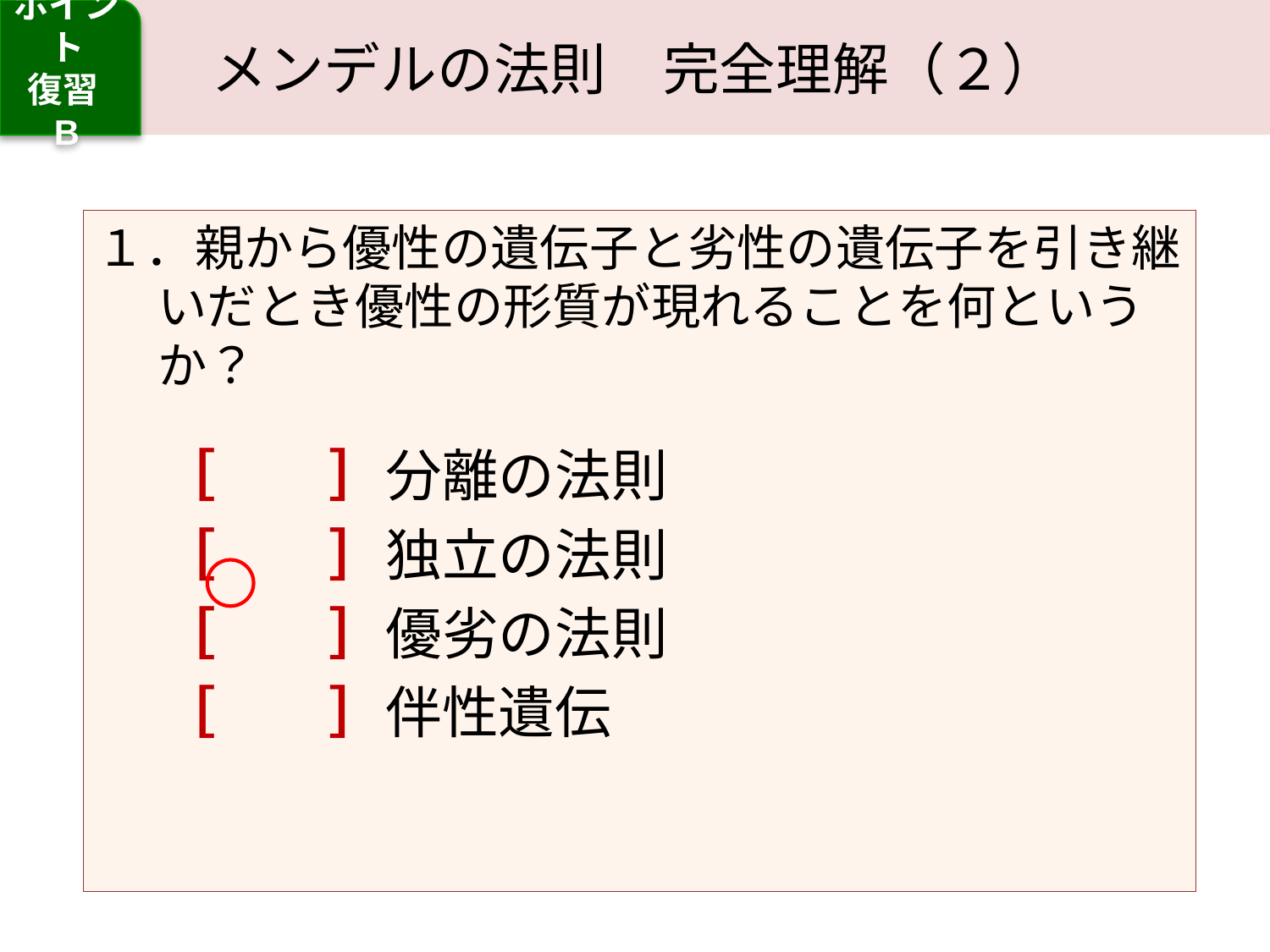

# メンデルの法則　完全理解（２）
ポイント
復習
B
１．親から優性の遺伝子と劣性の遺伝子を引き継いだとき優性の形質が現れることを何というか？

［　　］分離の法則
［　　］独立の法則
［　　］優劣の法則
［　　］伴性遺伝